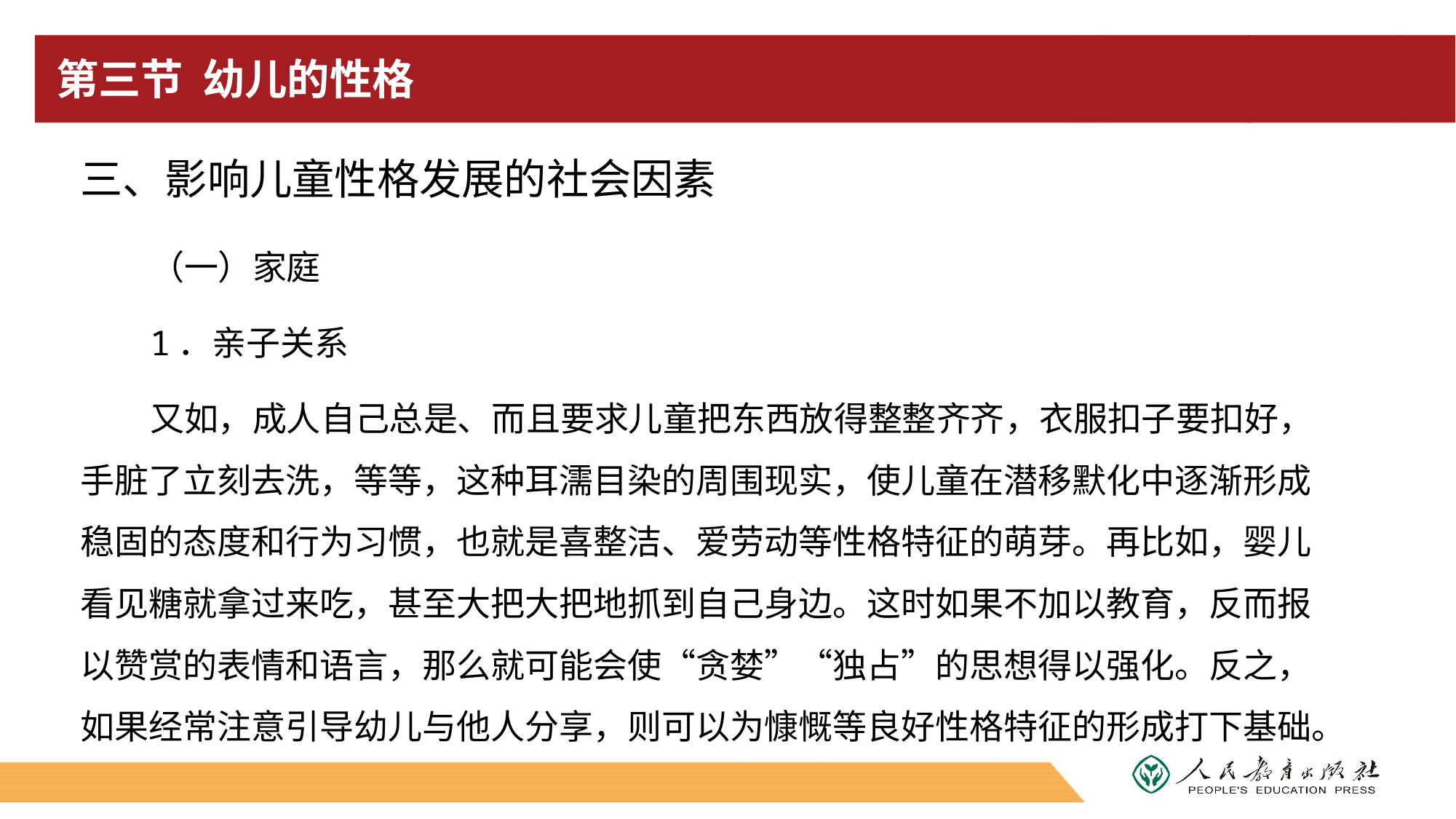

# 第三节  幼儿的性格
三、影响儿童性格发展的社会因素
（一）家庭
1．亲子关系
又如，成人自己总是、而且要求儿童把东西放得整整齐齐，衣服扣子要扣好，手脏了立刻去洗，等等，这种耳濡目染的周围现实，使儿童在潜移默化中逐渐形成稳固的态度和行为习惯，也就是喜整洁、爱劳动等性格特征的萌芽。再比如，婴儿看见糖就拿过来吃，甚至大把大把地抓到自己身边。这时如果不加以教育，反而报以赞赏的表情和语言，那么就可能会使“贪婪”“独占”的思想得以强化。反之，如果经常注意引导幼儿与他人分享，则可以为慷慨等良好性格特征的形成打下基础。